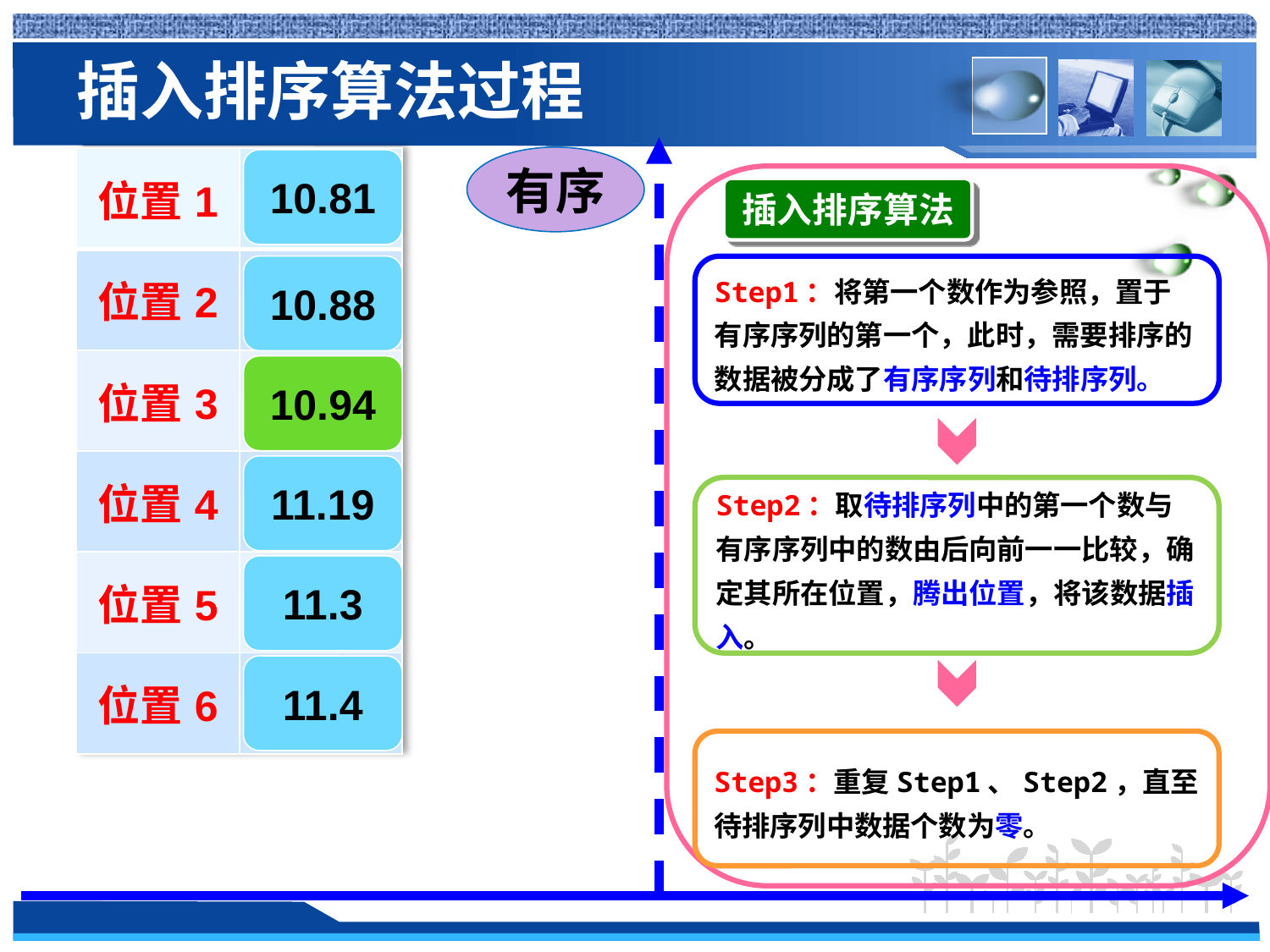

# 插入排序算法过程
有序
| 位置1 |  |
| --- | --- |
| 位置2 |  |
| 位置3 |  |
| 位置4 |  |
| 位置5 |  |
| 位置6 |  |
10.81

插入排序算法
10.88
Step1：将第一个数作为参照，置于有序序列的第一个，此时，需要排序的数据被分成了有序序列和待排序列。
10.94

11.19
Step2：取待排序列中的第一个数与有序序列中的数由后向前一一比较，确定其所在位置，腾出位置，将该数据插入。
11.3
11.4

Step3：重复Step1、Step2，直至待排序列中数据个数为零。